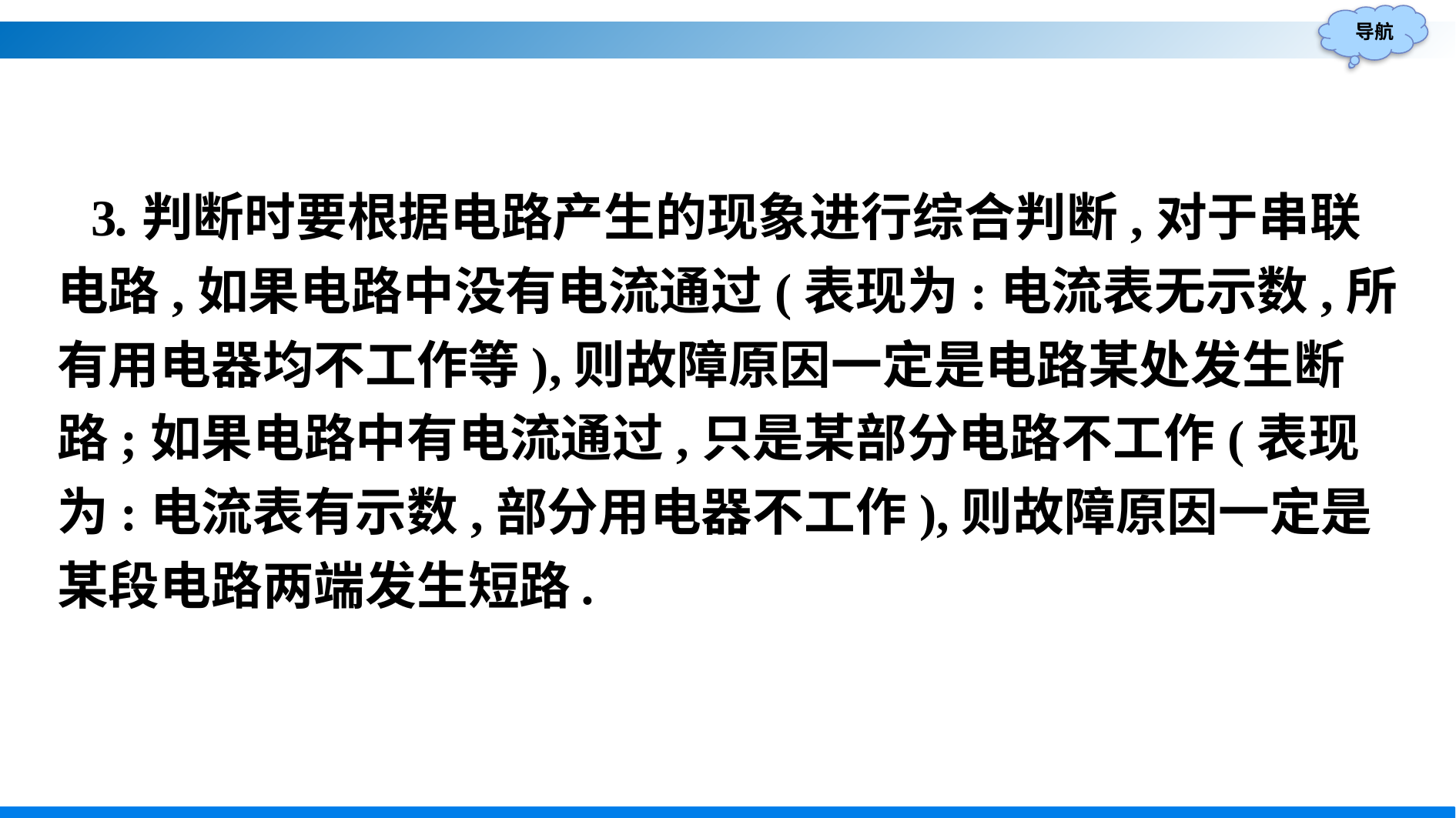

3.判断时要根据电路产生的现象进行综合判断,对于串联电路,如果电路中没有电流通过(表现为:电流表无示数,所有用电器均不工作等),则故障原因一定是电路某处发生断路;如果电路中有电流通过,只是某部分电路不工作(表现为:电流表有示数,部分用电器不工作),则故障原因一定是某段电路两端发生短路.